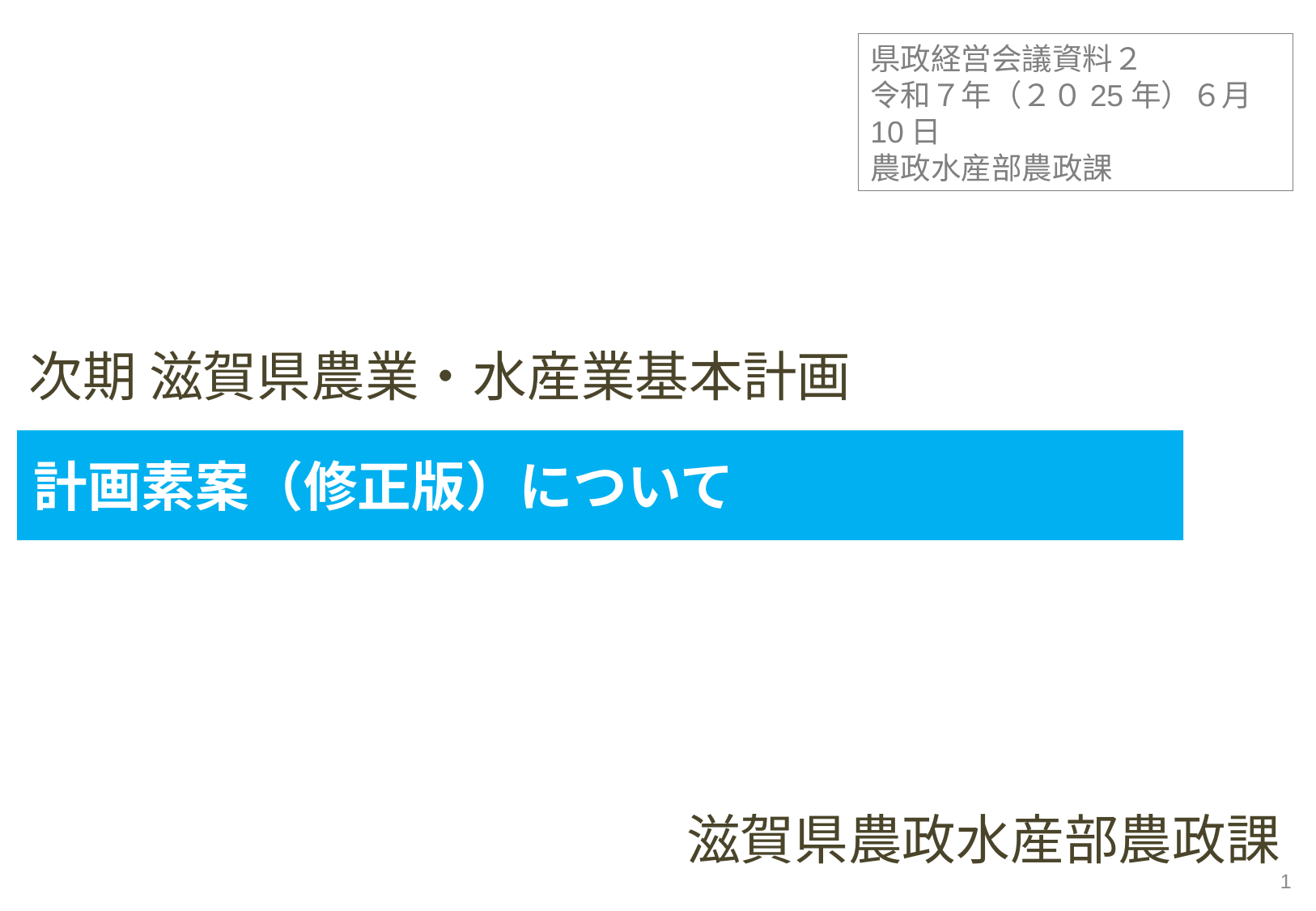

県政経営会議資料２
令和７年（２０25年）６月10日
農政水産部農政課
次期 滋賀県農業・水産業基本計画

計画素案（修正版）について
滋賀県農政水産部農政課
1